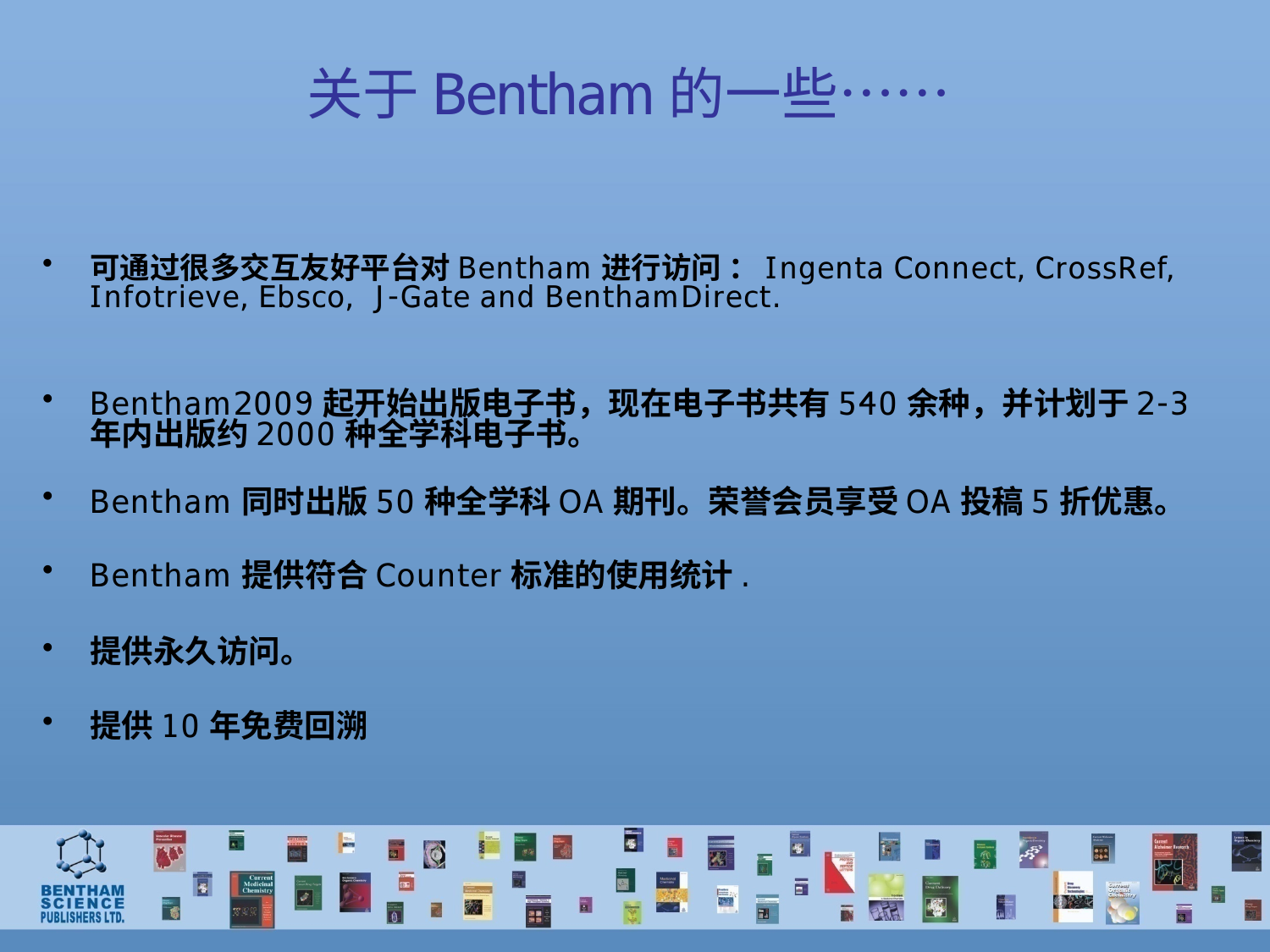

# 关于Bentham的一些……

可通过很多交互友好平台对Bentham进行访问 ：Ingenta Connect, CrossRef, Infotrieve, Ebsco,  J-Gate and BenthamDirect.

Bentham2009起开始出版电子书，现在电子书共有540余种，并计划于2-3年内出版约2000种全学科电子书。
Bentham同时出版50种全学科OA期刊。荣誉会员享受OA投稿5折优惠。

Bentham提供符合Counter标准的使用统计.

提供永久访问。

提供10年免费回溯